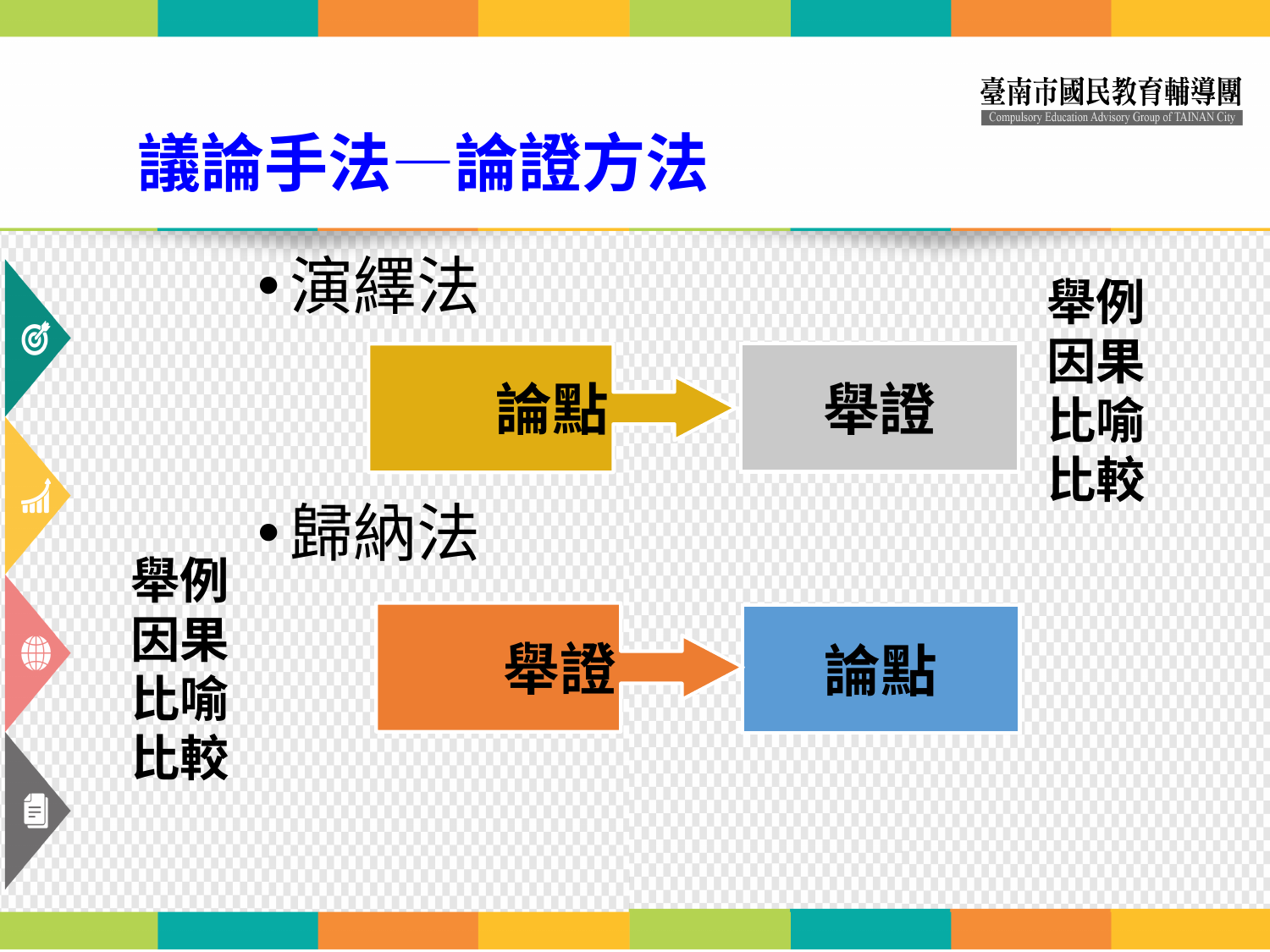

# 議論手法—論證方法
演繹法

歸納法
舉例
因果
比喻
比較
論點
舉證

舉例
因果
比喻
比較
舉證

論點